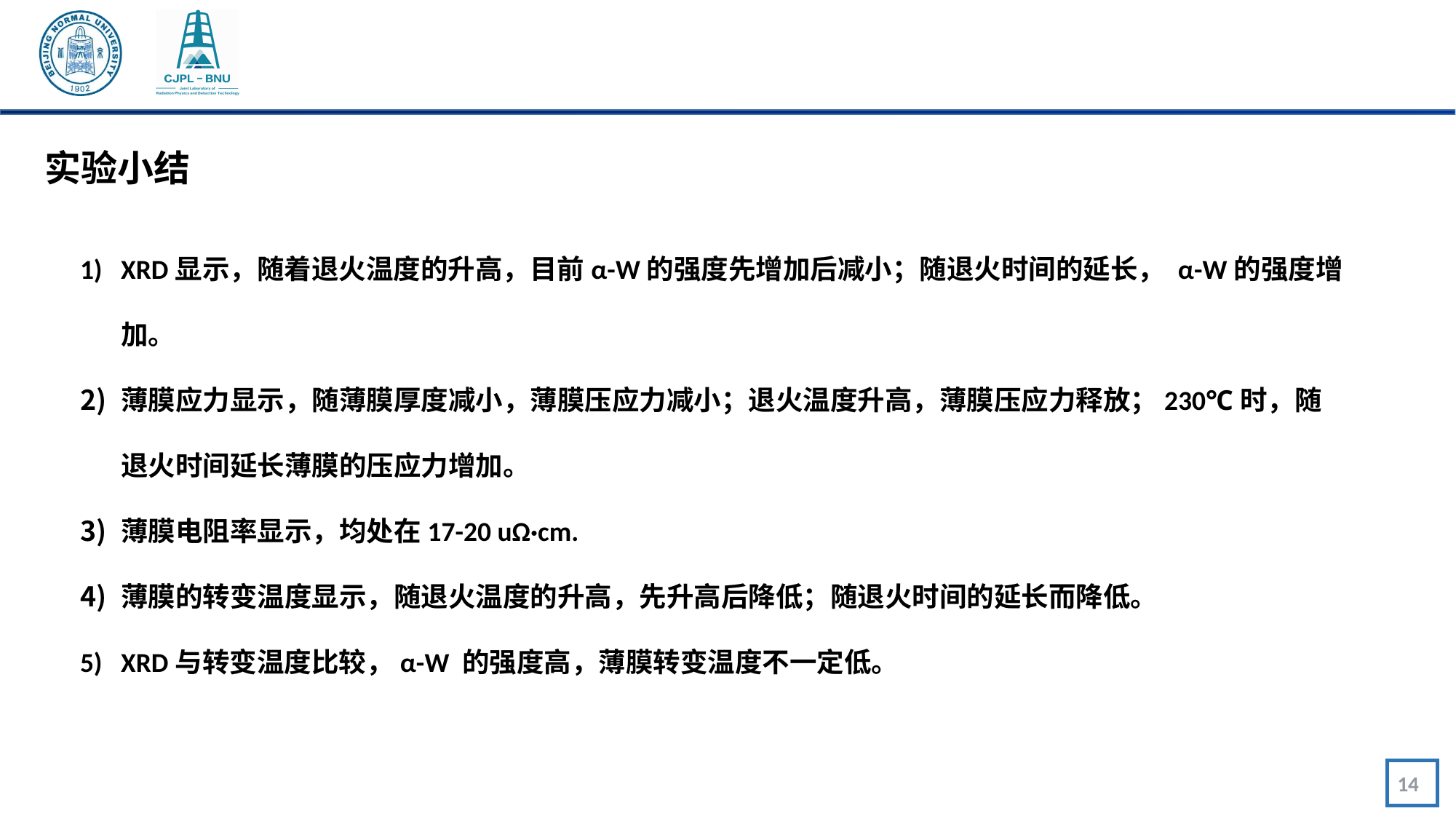

实验小结
XRD显示，随着退火温度的升高，目前α-W的强度先增加后减小；随退火时间的延长， α-W的强度增加。
薄膜应力显示，随薄膜厚度减小，薄膜压应力减小；退火温度升高，薄膜压应力释放；230℃时，随退火时间延长薄膜的压应力增加。
薄膜电阻率显示，均处在17-20 uΩ·cm.
薄膜的转变温度显示，随退火温度的升高，先升高后降低；随退火时间的延长而降低。
XRD与转变温度比较，α-W 的强度高，薄膜转变温度不一定低。
14